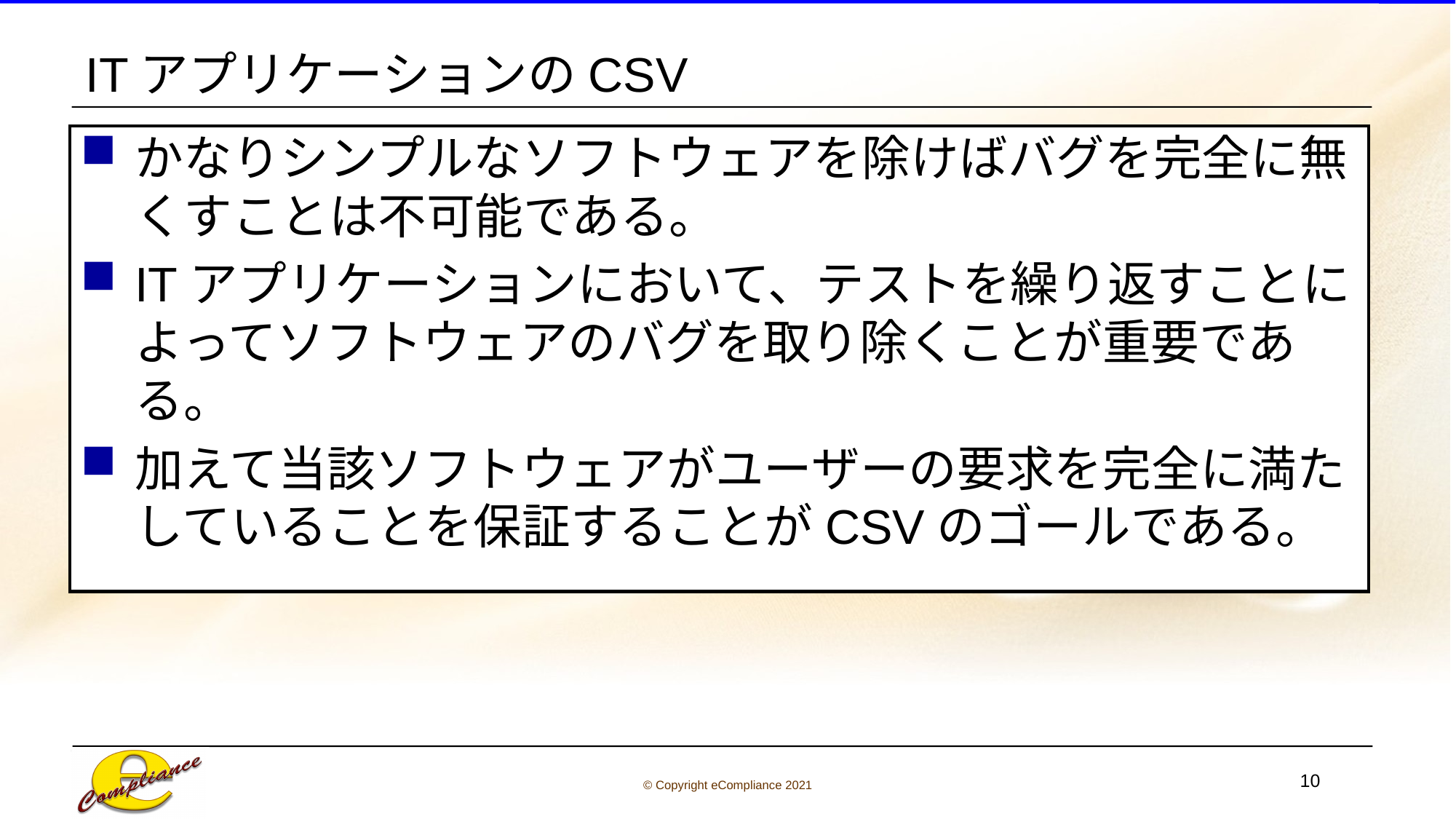

# ITアプリケーションのCSV
かなりシンプルなソフトウェアを除けばバグを完全に無くすことは不可能である。
ITアプリケーションにおいて、テストを繰り返すことによってソフトウェアのバグを取り除くことが重要である。
加えて当該ソフトウェアがユーザーの要求を完全に満たしていることを保証することがCSVのゴールである。